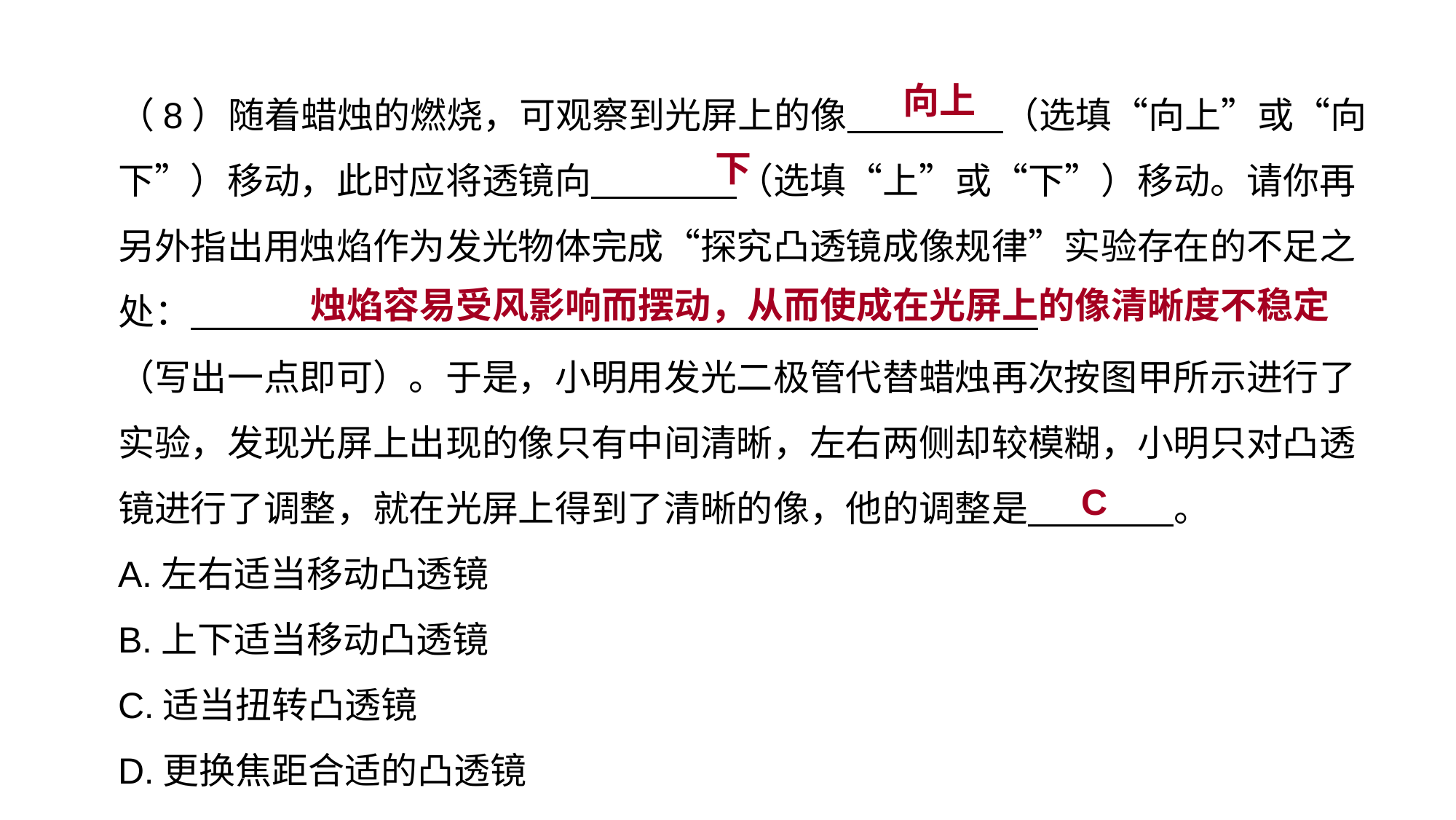

向上
（8）随着蜡烛的燃烧，可观察到光屏上的像                   （选填“向上”或“向下”）移动，此时应将透镜向　　　　（选填“上”或“下”）移动。请你再另外指出用烛焰作为发光物体完成“探究凸透镜成像规律”实验存在的不足之处：
（写出一点即可）。于是，小明用发光二极管代替蜡烛再次按图甲所示进行了实验，发现光屏上出现的像只有中间清晰，左右两侧却较模糊，小明只对凸透镜进行了调整，就在光屏上得到了清晰的像，他的调整是　　　　。
A.左右适当移动凸透镜
B.上下适当移动凸透镜
C.适当扭转凸透镜
D.更换焦距合适的凸透镜
下
实验突破 素养提升
烛焰容易受风影响而摆动，从而使成在光屏上的像清晰度不稳定
C